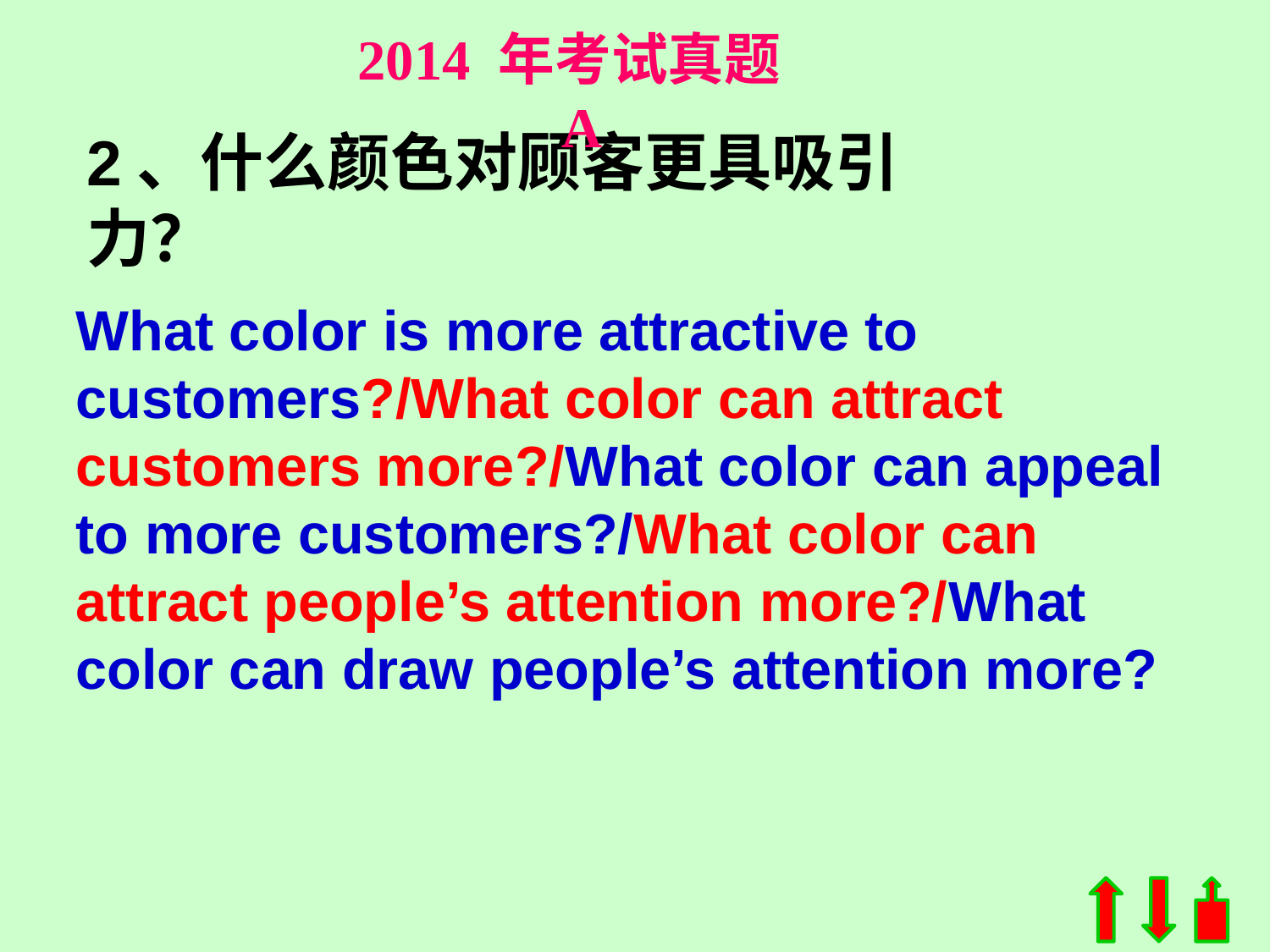

2014 年考试真题   A
2、什么颜色对顾客更具吸引力？
What color is more attractive to customers?/What color can attract customers more?/What color can appeal to more customers?/What color can attract people’s attention more?/What color can draw people’s attention more?